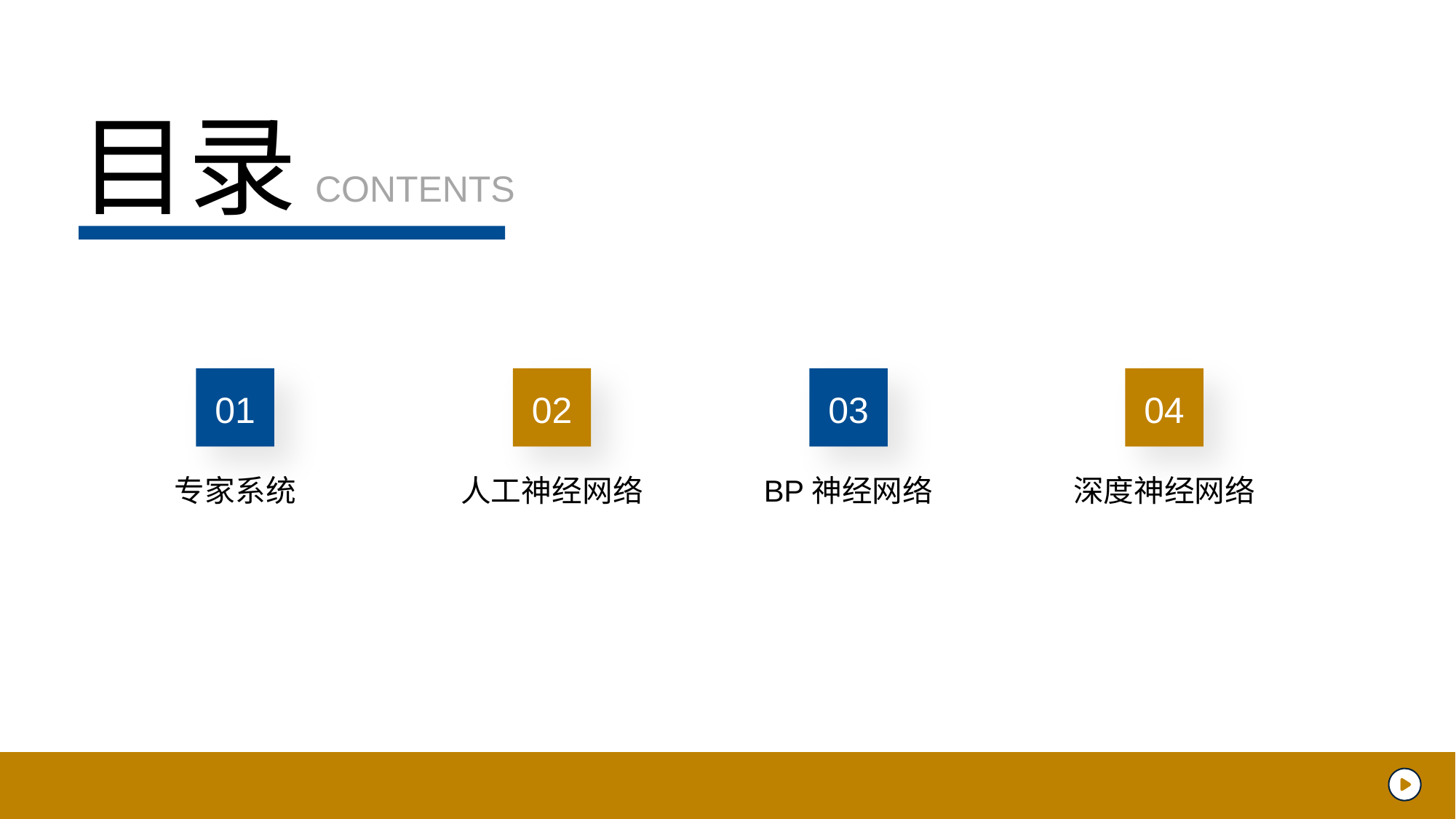

目录
CONTENTS

01
02
03
04
专家系统
人工神经网络
BP神经网络
深度神经网络